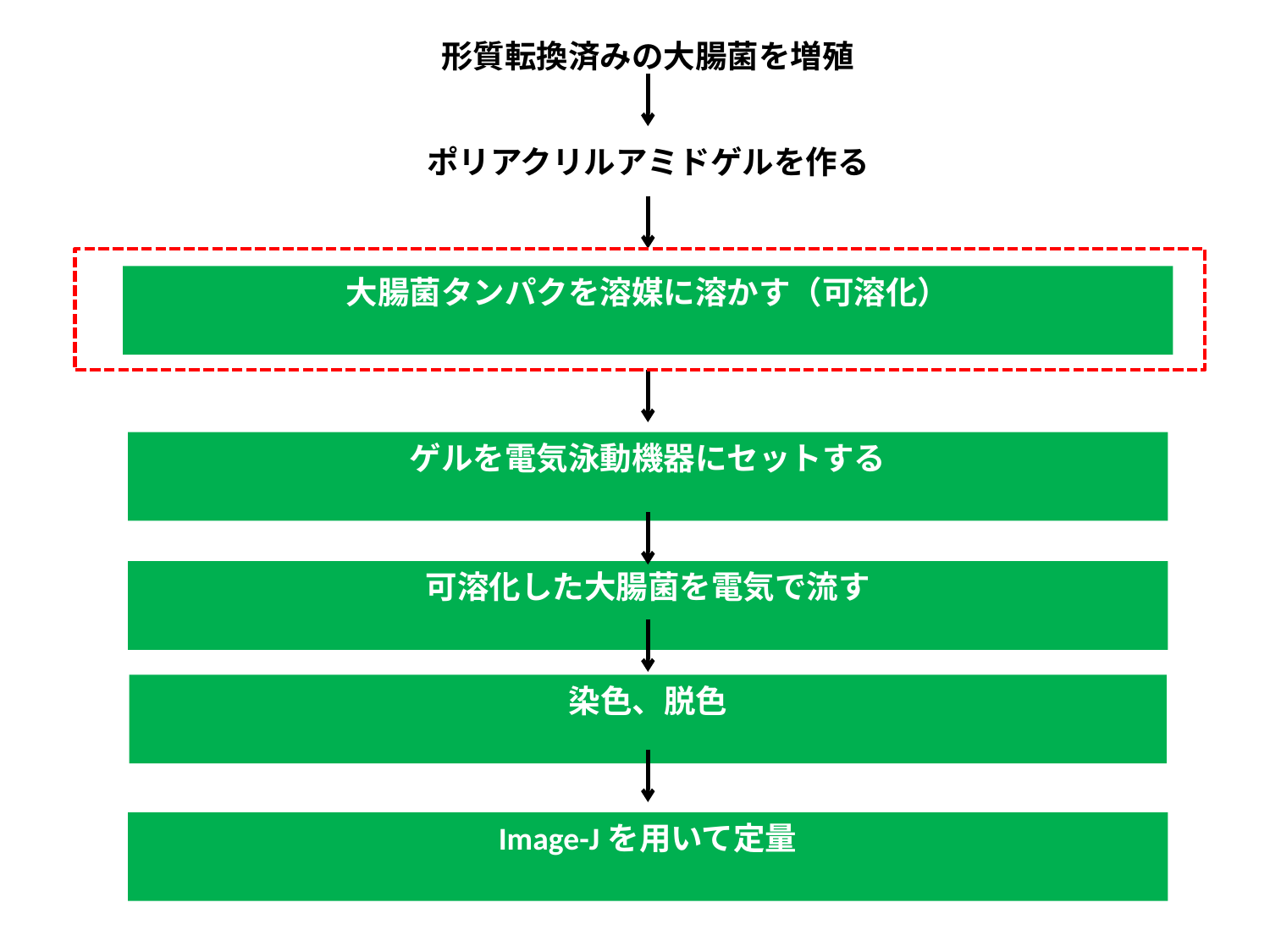

形質転換済みの大腸菌を増殖
ポリアクリルアミドゲルを作る

大腸菌タンパクを溶媒に溶かす（可溶化）

ゲルを電気泳動機器にセットする

可溶化した大腸菌を電気で流す

染色、脱色

Image-Jを用いて定量